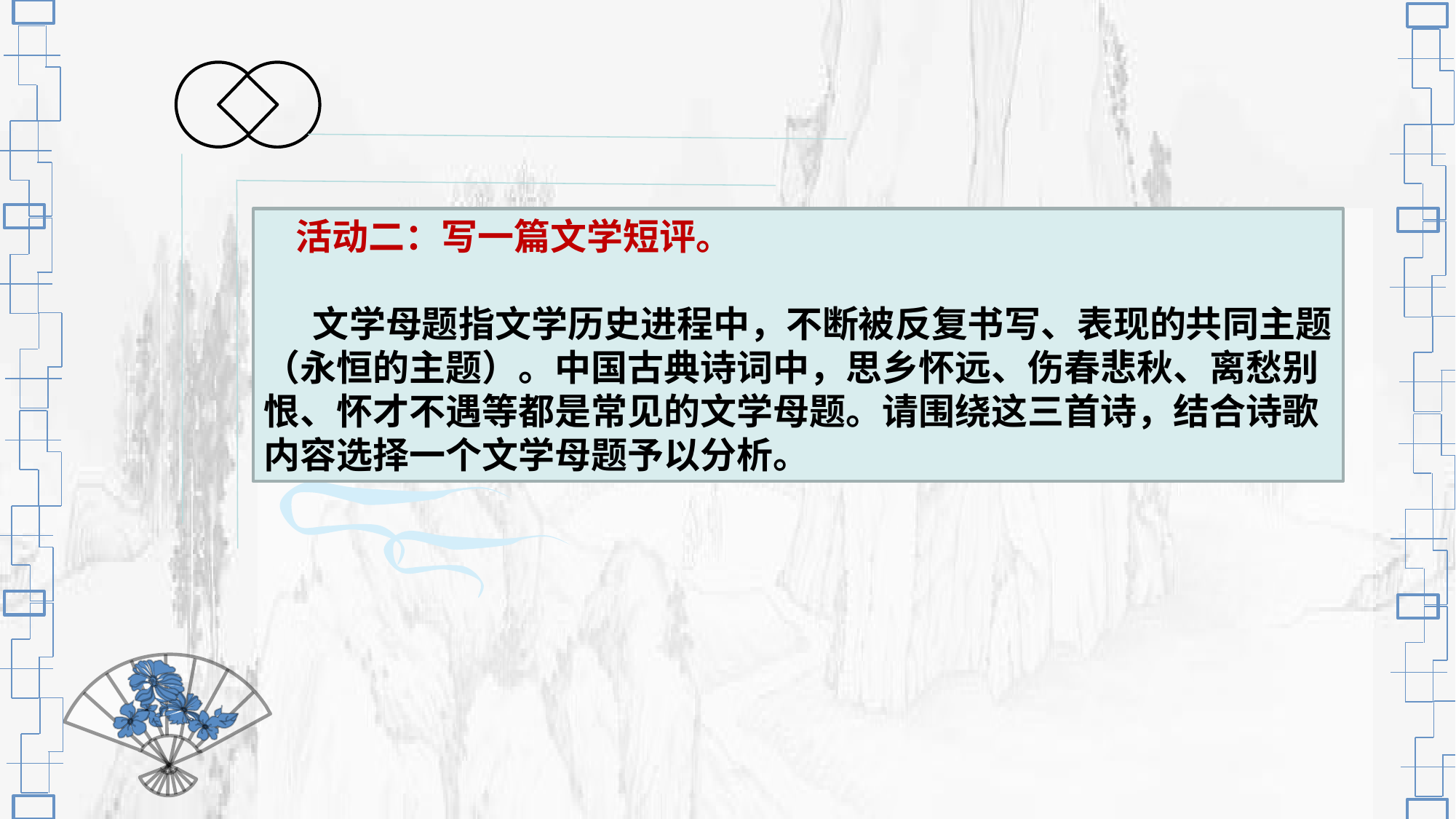

活动二：写一篇文学短评。

 文学母题指文学历史进程中，不断被反复书写、表现的共同主题（永恒的主题）。中国古典诗词中，思乡怀远、伤春悲秋、离愁别恨、怀才不遇等都是常见的文学母题。请围绕这三首诗，结合诗歌内容选择一个文学母题予以分析。